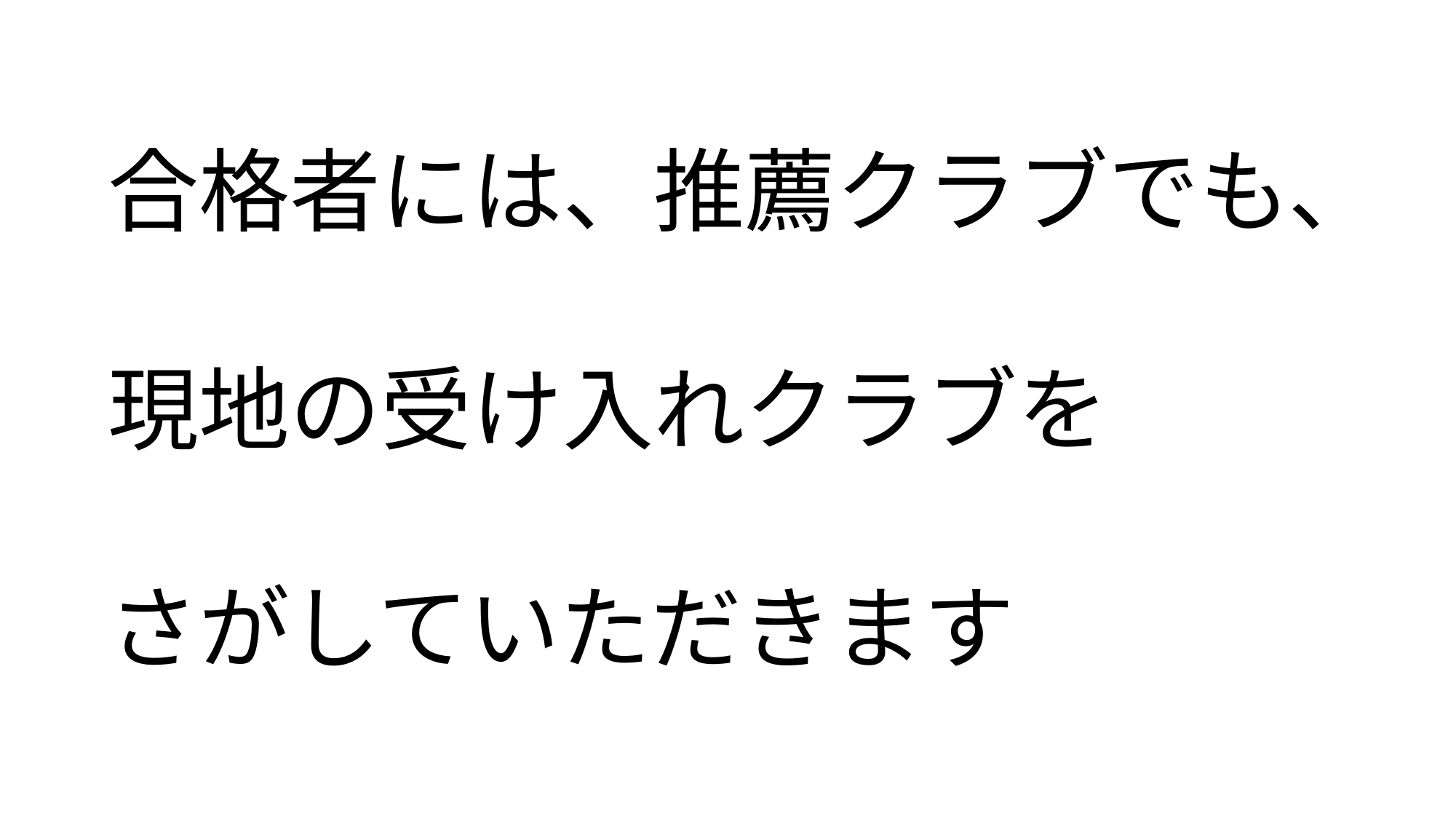

合格者には、推薦クラブでも、

現地の受け入れクラブを

さがしていただきます